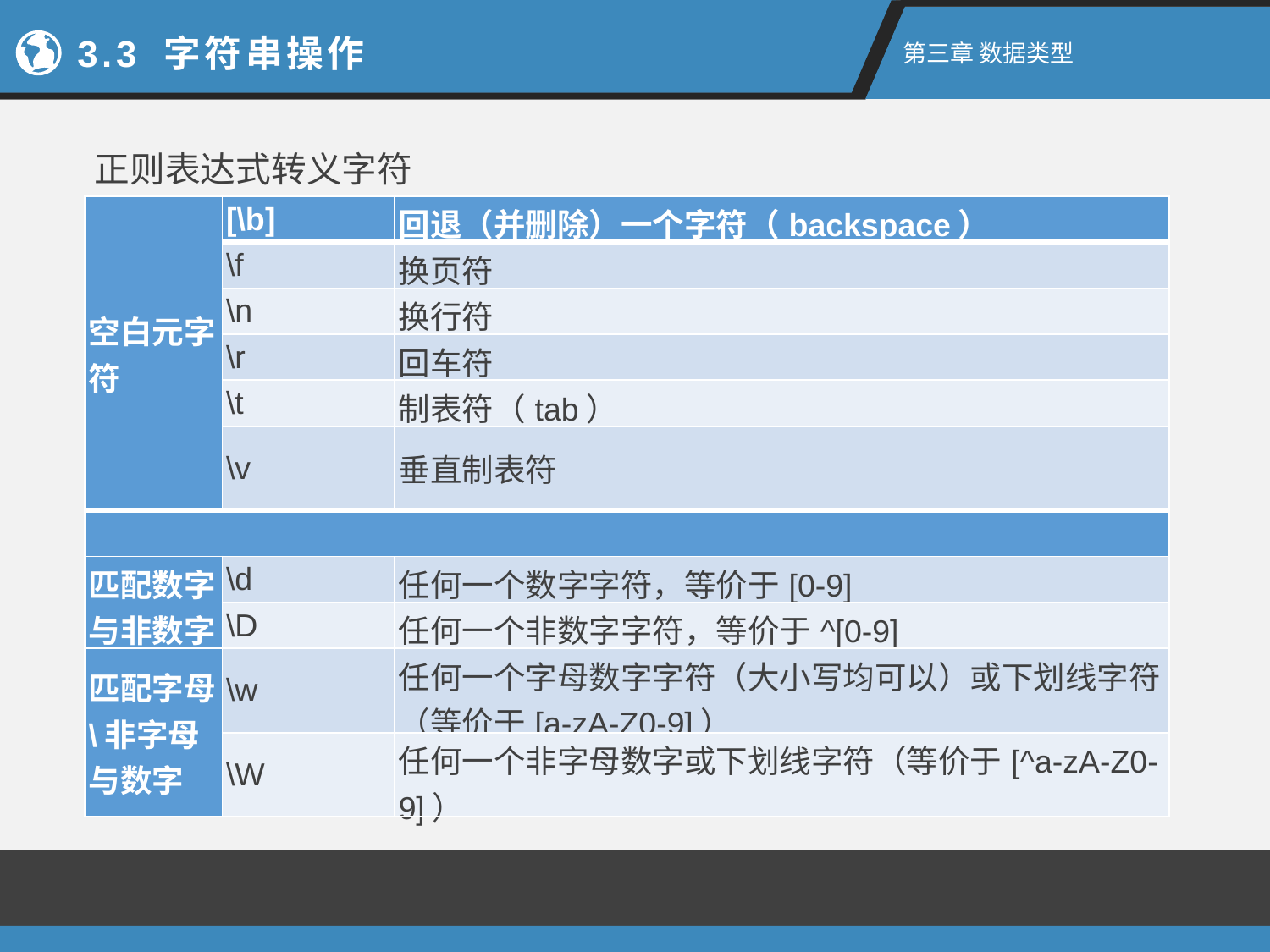

2.1新手上路
3.3 字符串操作

第二章 R语言入门
第三章 数据类型
正则表达式转义字符
| 空白元字符 | [\b] | 回退（并删除）一个字符（backspace） |
| --- | --- | --- |
|  | \f | 换页符 |
|  | \n | 换行符 |
|  | \r | 回车符 |
|  | \t | 制表符（tab） |
|  | \v | 垂直制表符 |
|  |  |  |
| 匹配数字与非数字 | \d | 任何一个数字字符，等价于[0-9] |
|  | \D | 任何一个非数字字符，等价于^[0-9] |
| 匹配字母\非字母与数字 | \w | 任何一个字母数字字符（大小写均可以）或下划线字符（等价于[a-zA-Z0-9]） |
|  | \W | 任何一个非字母数字或下划线字符（等价于[^a-zA-Z0-9]） |